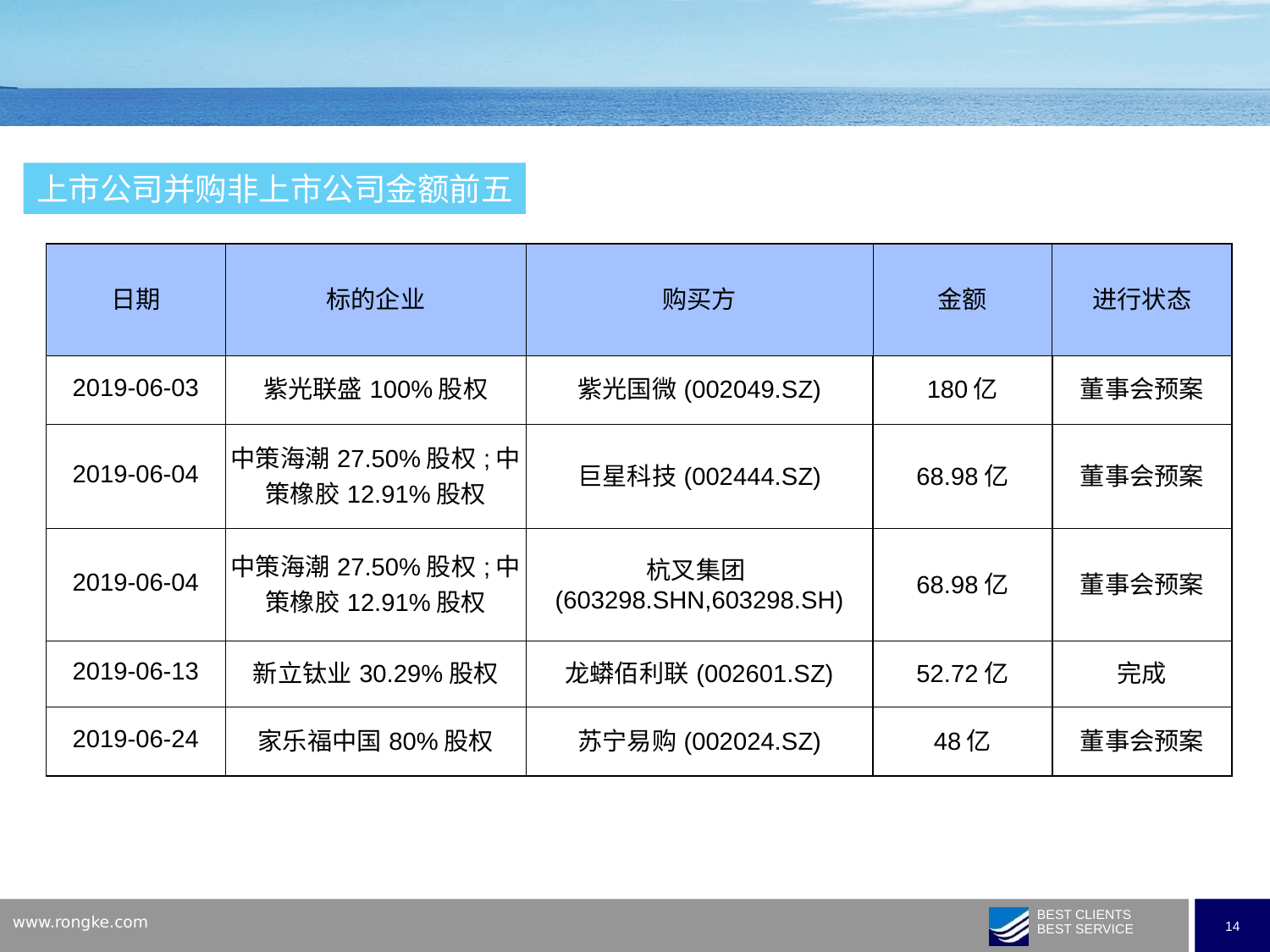

上市公司并购非上市公司金额前五
| 日期 | 标的企业 | 购买方 | 金额 | 进行状态 |
| --- | --- | --- | --- | --- |
| 2019-06-03 | 紫光联盛100%股权 | 紫光国微(002049.SZ) | 180亿 | 董事会预案 |
| 2019-06-04 | 中策海潮27.50%股权;中策橡胶12.91%股权 | 巨星科技(002444.SZ) | 68.98亿 | 董事会预案 |
| 2019-06-04 | 中策海潮27.50%股权;中策橡胶12.91%股权 | 杭叉集团(603298.SHN,603298.SH) | 68.98亿 | 董事会预案 |
| 2019-06-13 | 新立钛业30.29%股权 | 龙蟒佰利联(002601.SZ) | 52.72亿 | 完成 |
| 2019-06-24 | 家乐福中国80%股权 | 苏宁易购(002024.SZ) | 48亿 | 董事会预案 |